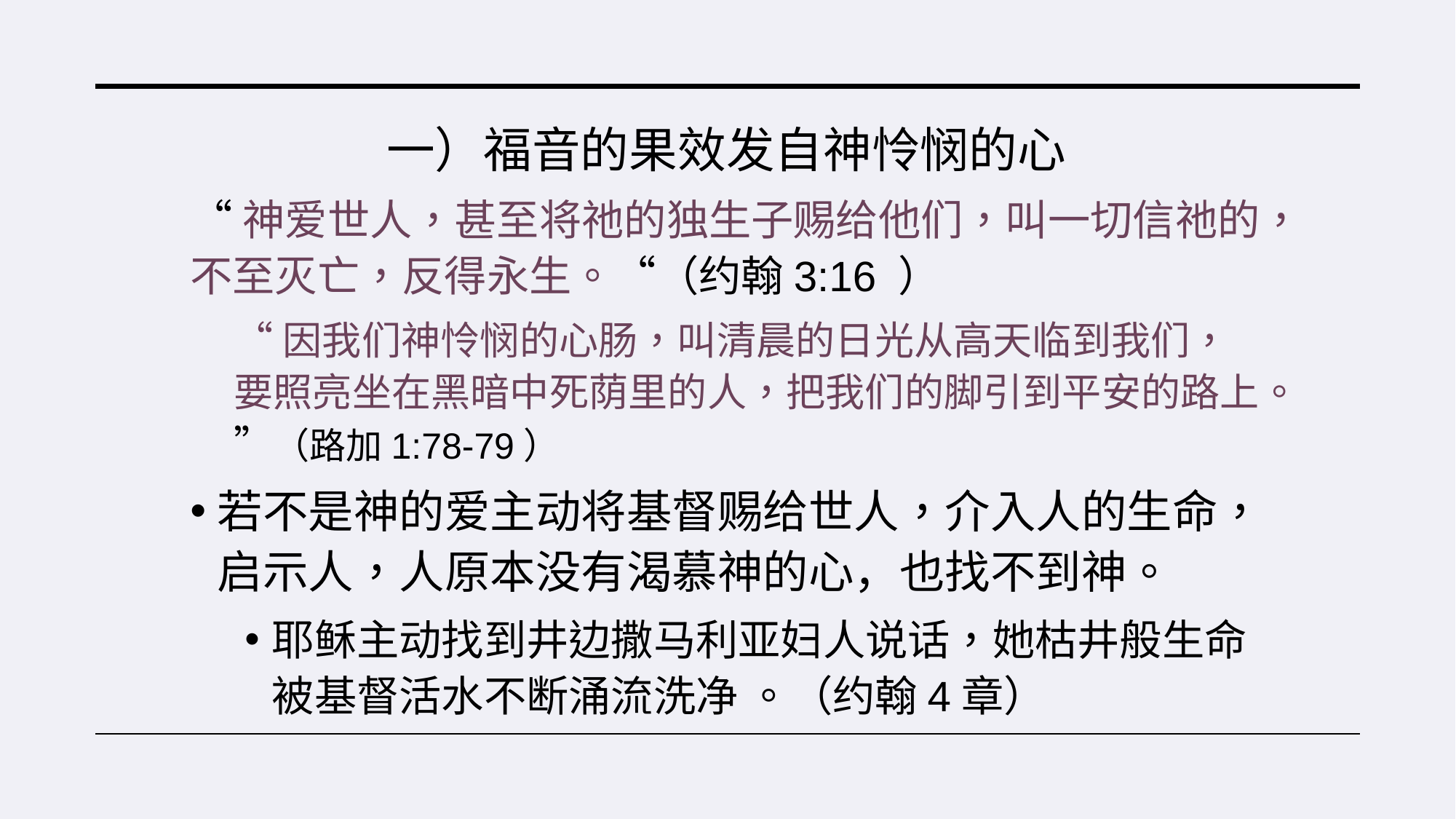

一）福音的果效发自神怜悯的心
“神爱世人，甚至将祂的独生子赐给他们，叫一切信祂的，不至灭亡，反得永生。“（约翰3:16 ）
“因我们神怜悯的心肠，叫清晨的日光从高天临到我们，要照亮坐在黑暗中死荫里的人，把我们的脚引到平安的路上。”（路加1:78-79）
若不是神的爱主动将基督赐给世人，介入人的生命，启示人，人原本没有渴慕神的心，也找不到神。
耶稣主动找到井边撒马利亚妇人说话，她枯井般生命被基督活水不断涌流洗净 。（约翰4章）